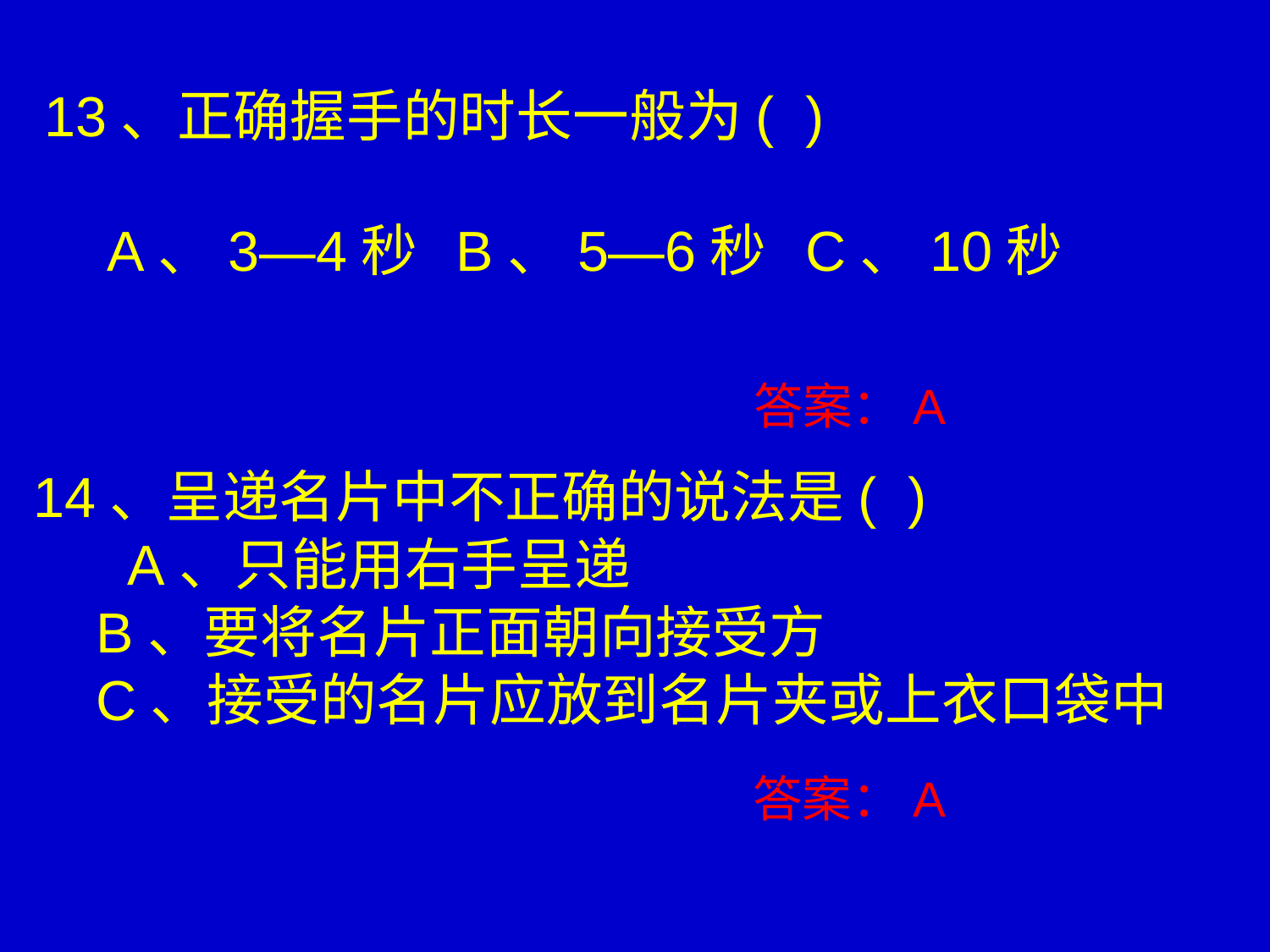

13、正确握手的时长一般为(  )

    A、3—4秒  B、5—6秒  C、10秒
答案：A
14、呈递名片中不正确的说法是(  )
      A、只能用右手呈递
    B、要将名片正面朝向接受方
    C、接受的名片应放到名片夹或上衣口袋中
答案：A